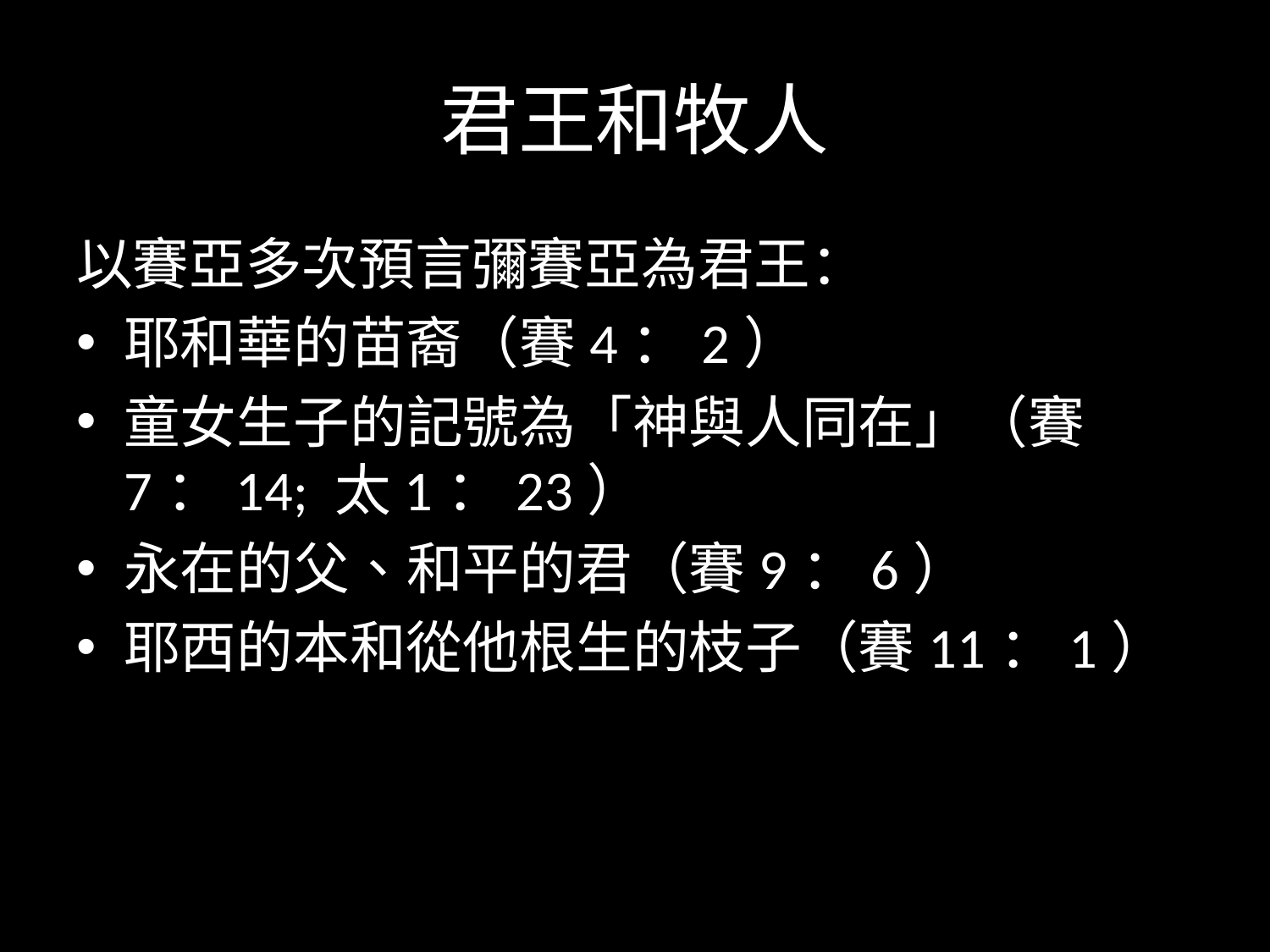

# 君王和牧人
以賽亞多次預言彌賽亞為君王：
耶和華的苗裔（賽4：2）
童女生子的記號為「神與人同在」（賽7：14; 太1：23）
永在的父、和平的君（賽9：6）
耶西的本和從他根生的枝子（賽11：1）